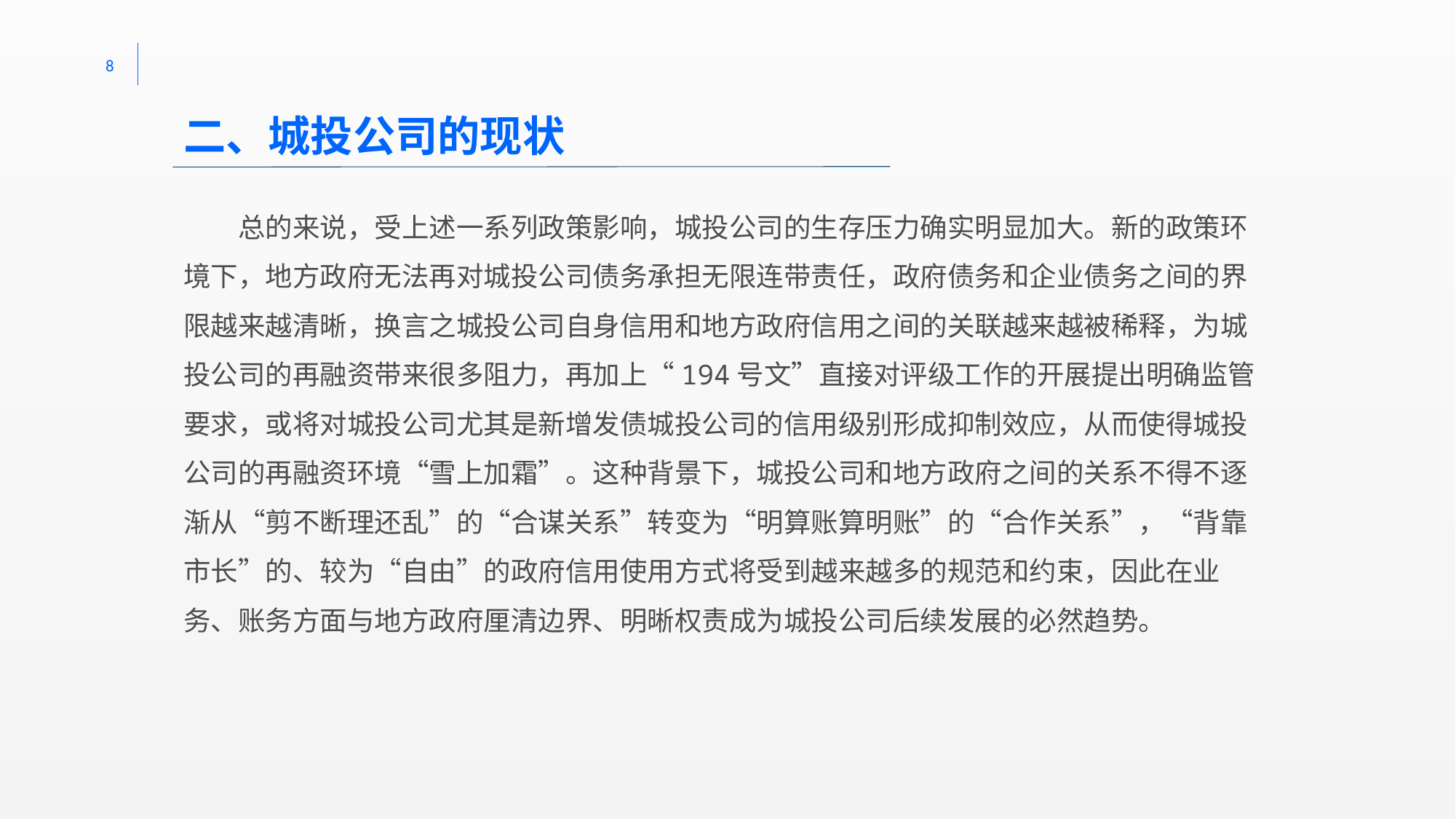

二、城投公司的现状
总的来说，受上述一系列政策影响，城投公司的生存压力确实明显加大。新的政策环境下，地方政府无法再对城投公司债务承担无限连带责任，政府债务和企业债务之间的界限越来越清晰，换言之城投公司自身信用和地方政府信用之间的关联越来越被稀释，为城投公司的再融资带来很多阻力，再加上“194号文”直接对评级工作的开展提出明确监管要求，或将对城投公司尤其是新增发债城投公司的信用级别形成抑制效应，从而使得城投公司的再融资环境“雪上加霜”。这种背景下，城投公司和地方政府之间的关系不得不逐渐从“剪不断理还乱”的“合谋关系”转变为“明算账算明账”的“合作关系”，“背靠市长”的、较为“自由”的政府信用使用方式将受到越来越多的规范和约束，因此在业务、账务方面与地方政府厘清边界、明晰权责成为城投公司后续发展的必然趋势。